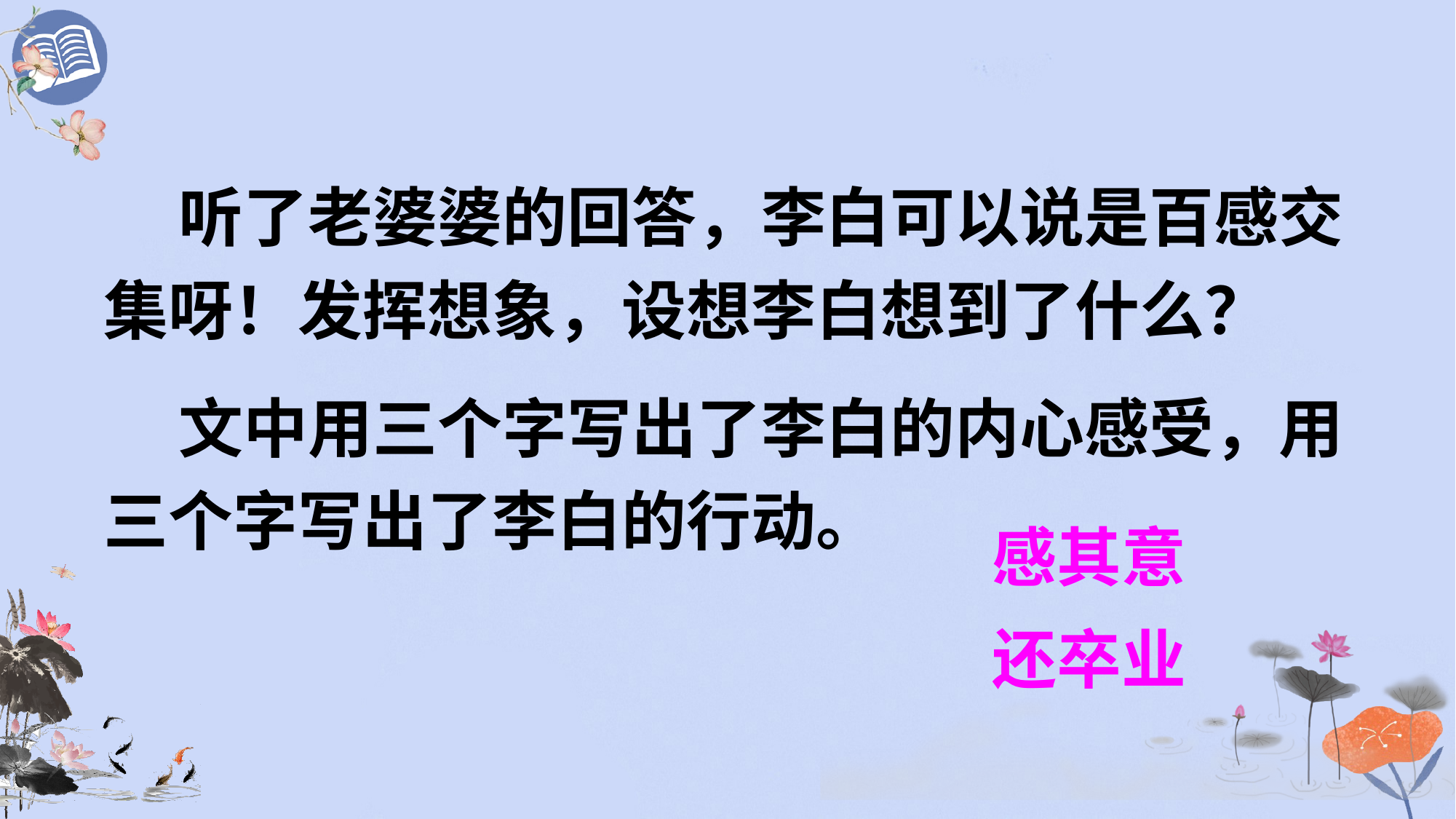

听了老婆婆的回答，李白可以说是百感交集呀！发挥想象，设想李白想到了什么？
    文中用三个字写出了李白的内心感受，用三个字写出了李白的行动。
感其意
还卒业